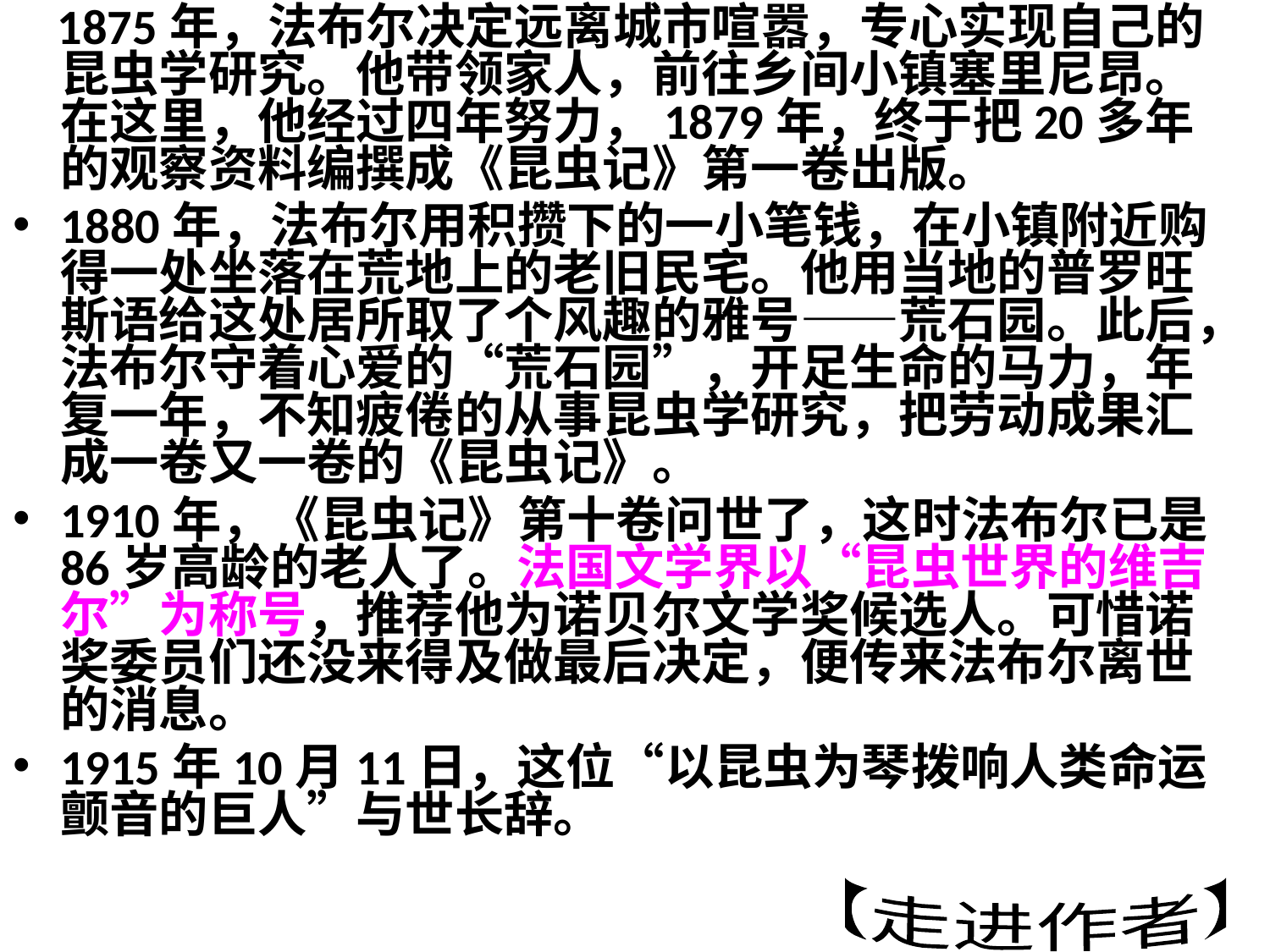

1875年，法布尔决定远离城市喧嚣，专心实现自己的昆虫学研究。他带领家人，前往乡间小镇塞里尼昂。在这里，他经过四年努力，1879年，终于把20多年的观察资料编撰成《昆虫记》第一卷出版。
1880年，法布尔用积攒下的一小笔钱，在小镇附近购得一处坐落在荒地上的老旧民宅。他用当地的普罗旺斯语给这处居所取了个风趣的雅号——荒石园。此后，法布尔守着心爱的“荒石园”，开足生命的马力，年复一年，不知疲倦的从事昆虫学研究，把劳动成果汇成一卷又一卷的《昆虫记》。
1910年，《昆虫记》第十卷问世了，这时法布尔已是86岁高龄的老人了。法国文学界以“昆虫世界的维吉尔”为称号，推荐他为诺贝尔文学奖候选人。可惜诺奖委员们还没来得及做最后决定，便传来法布尔离世的消息。
1915年10月11日，这位“以昆虫为琴拨响人类命运颤音的巨人”与世长辞。
【走进作者】